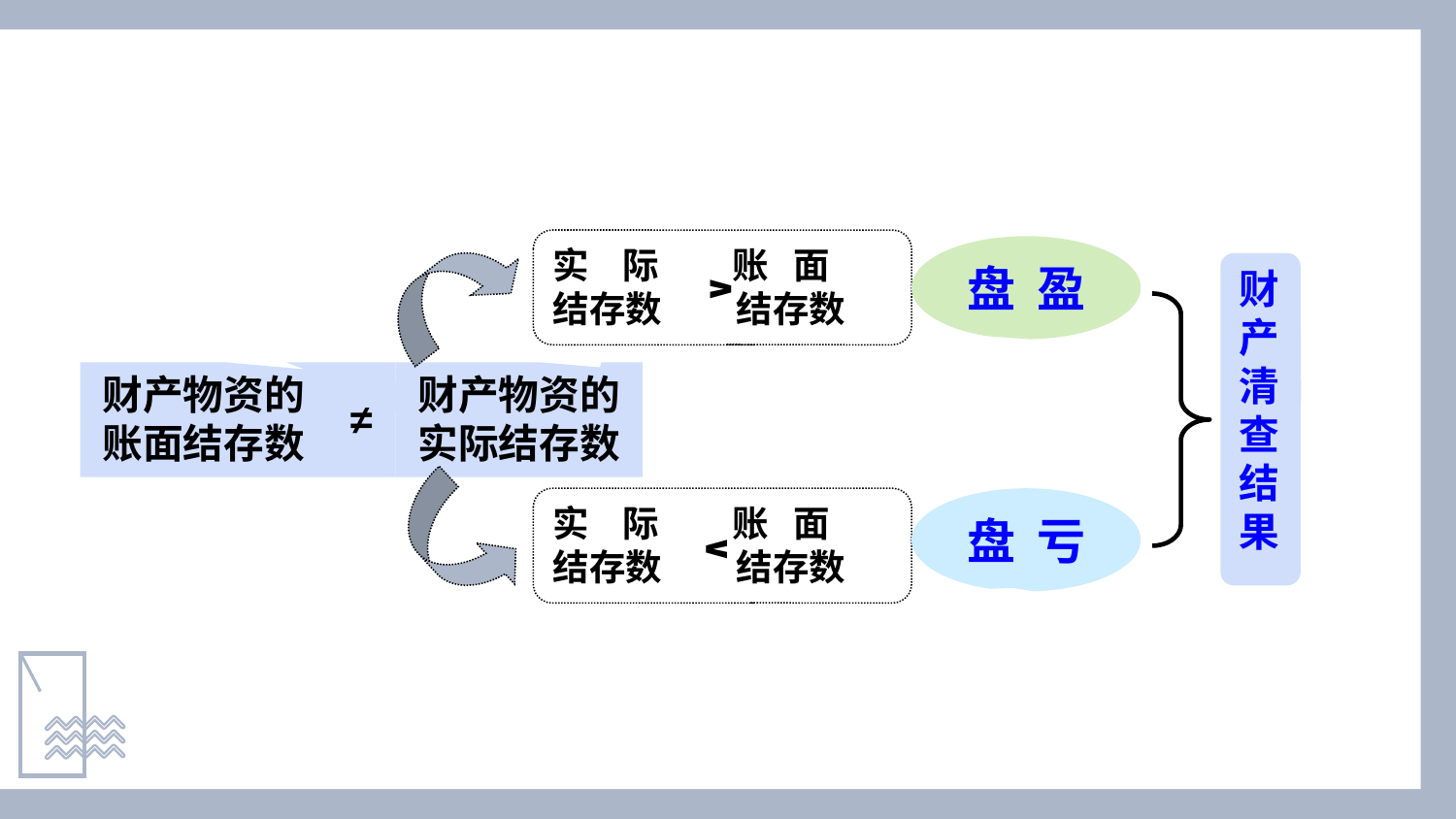

实    际         账   面
结存数         结存数
∨
盘  盈

财产清查结果

财产物资的
账面结存数
≠
财产物资的
实际结存数
实    际         账   面
结存数         结存数
∧
盘  亏